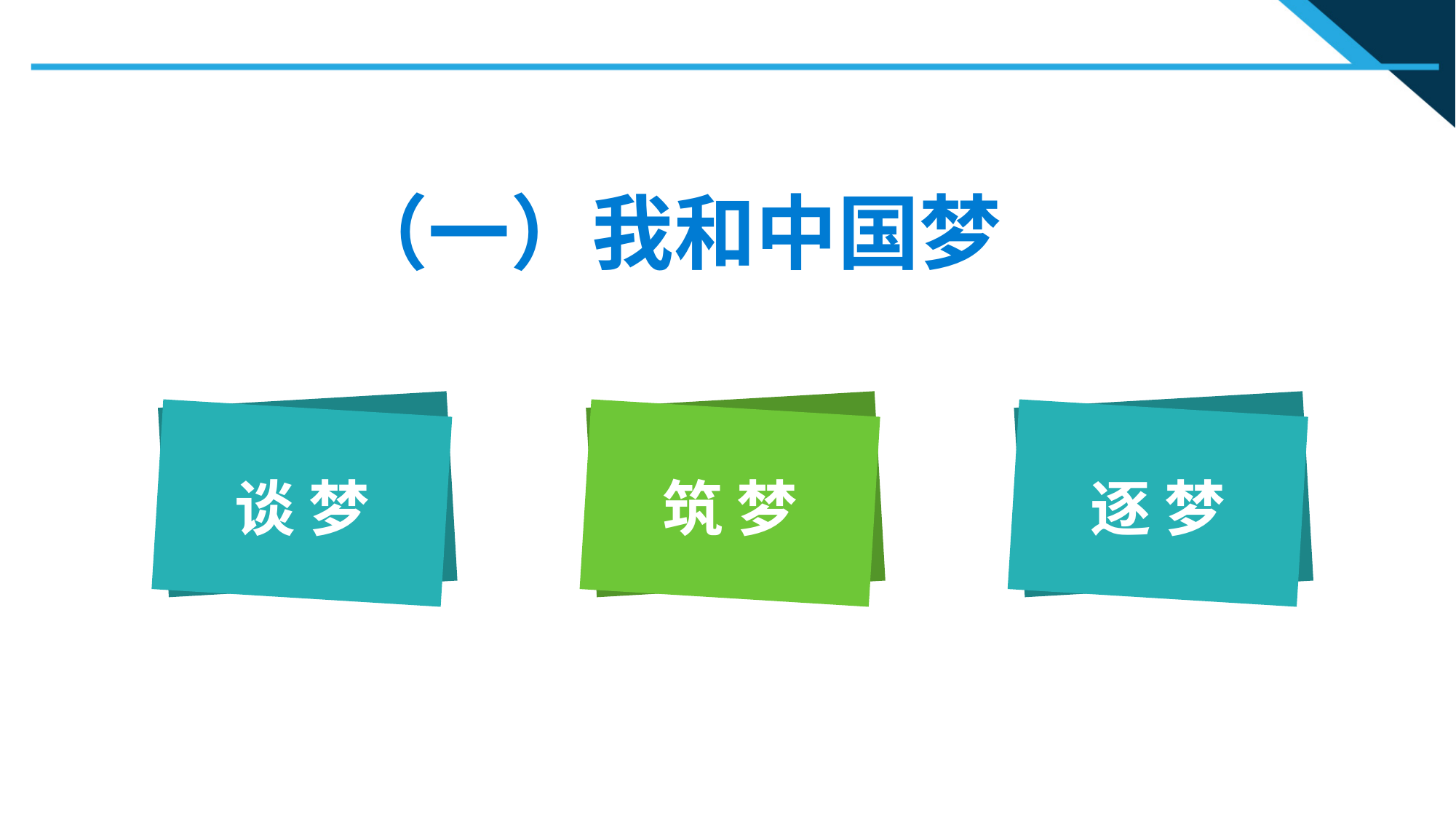

（一）我和中国梦

谈 梦

筑 梦

逐 梦